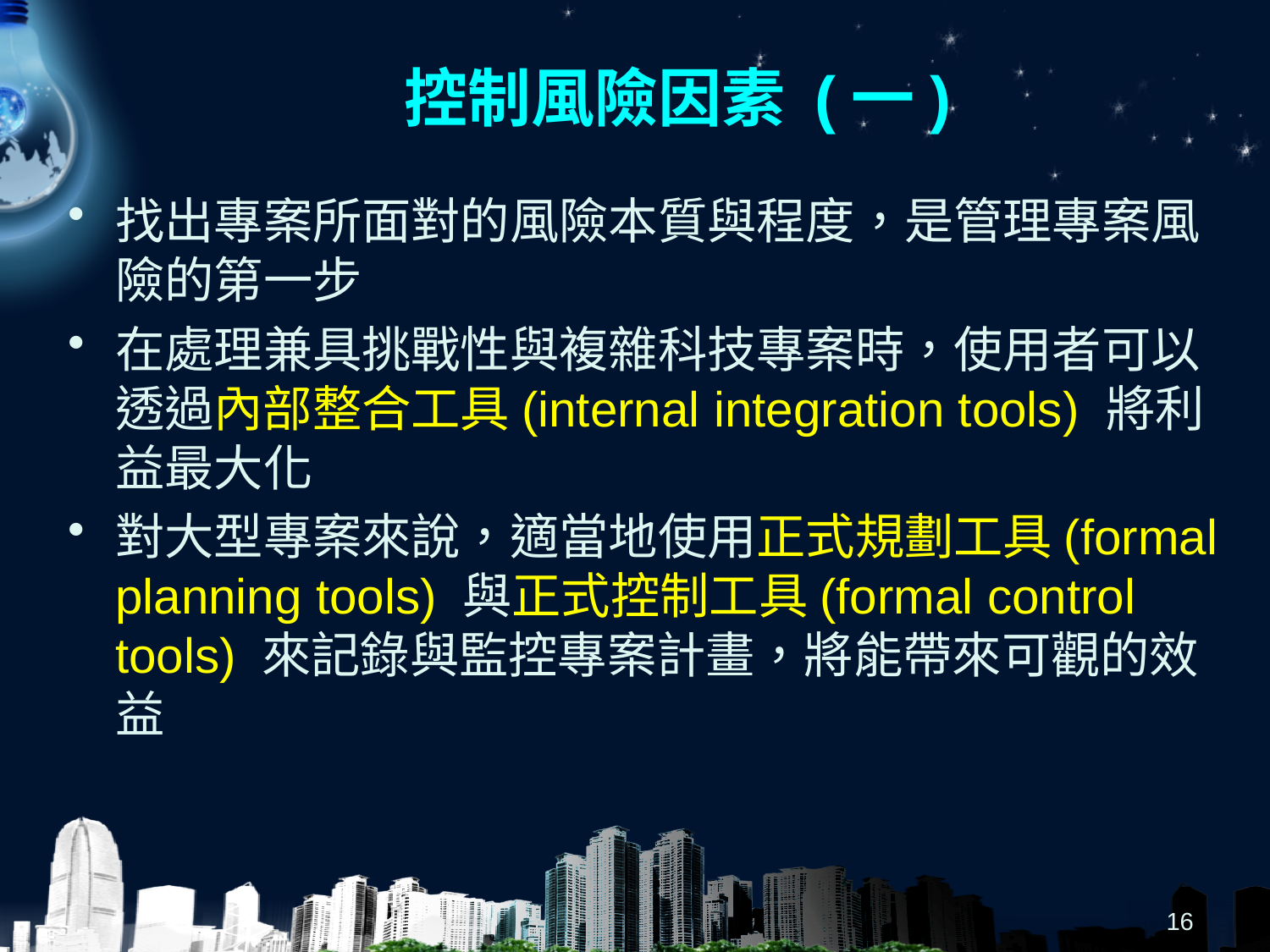

# 控制風險因素 (一)
找出專案所面對的風險本質與程度，是管理專案風險的第一步
在處理兼具挑戰性與複雜科技專案時，使用者可以透過內部整合工具(internal integration tools) 將利益最大化
對大型專案來說，適當地使用正式規劃工具(formal planning tools) 與正式控制工具(formal control tools) 來記錄與監控專案計畫，將能帶來可觀的效益
16